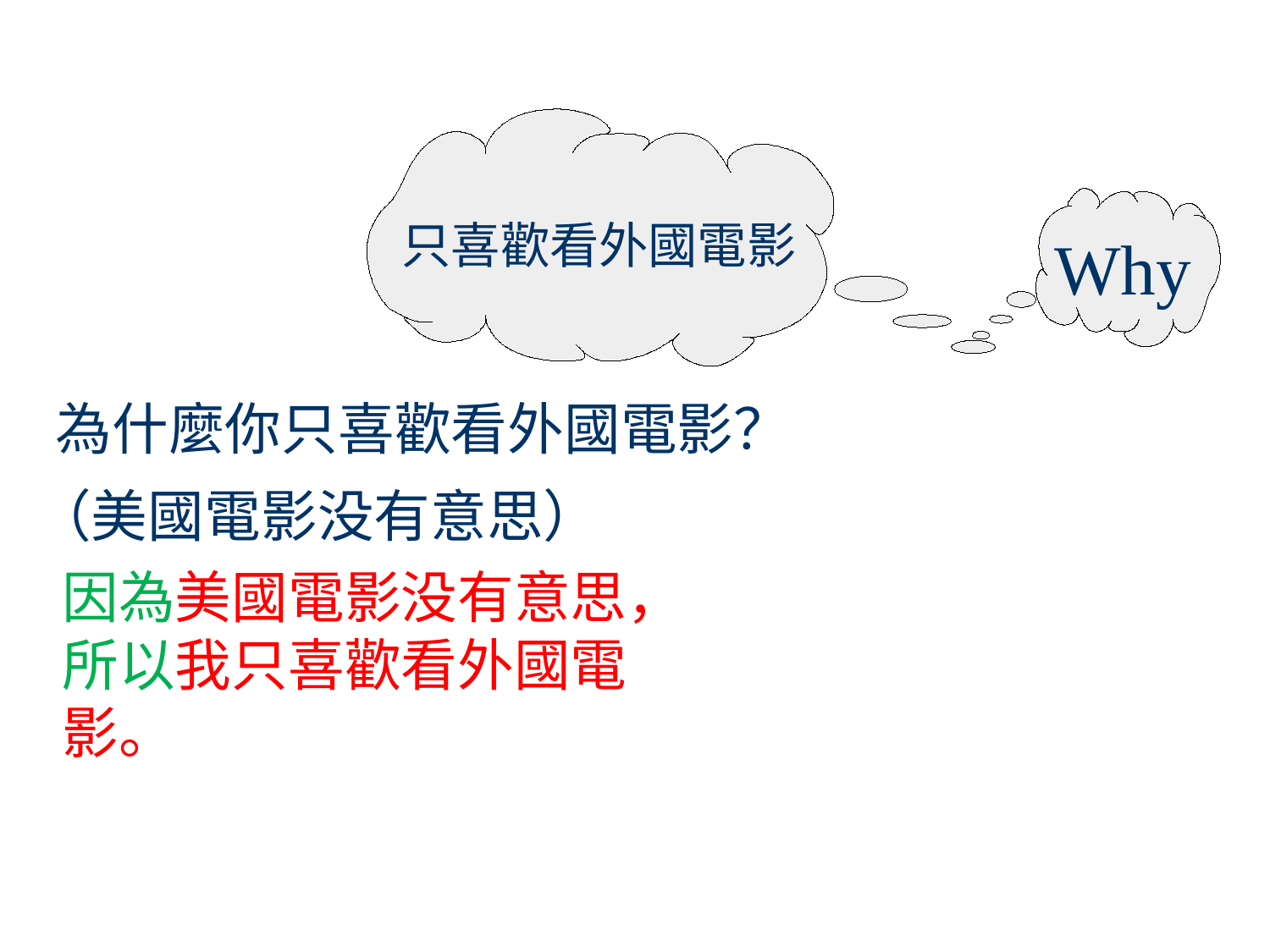

只喜歡看外國電影
Why
為什麼你只喜歡看外國電影？
（美國電影没有意思）
因為美國電影没有意思，所以我只喜歡看外國電影。